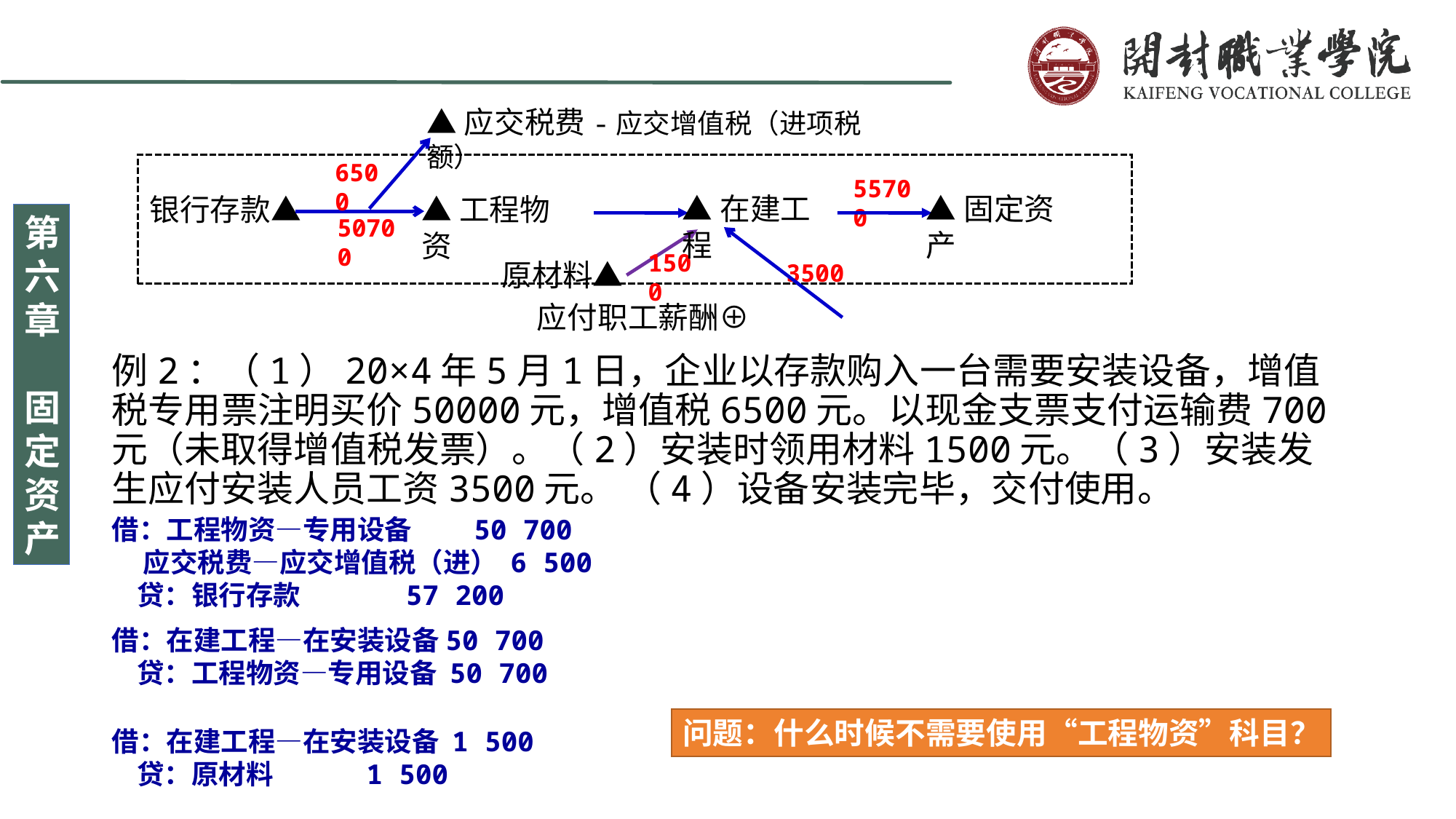

▲应交税费-应交增值税（进项税额）
6500

55700
▲在建工程
▲固定资产
银行存款▲
▲工程物资
50700

1500
原材料▲
3500
应付职工薪酬⊕
例2：（1）20×4年5月1日，企业以存款购入一台需要安装设备，增值税专用票注明买价50000元，增值税6500元。以现金支票支付运输费700元（未取得增值税发票）。（2）安装时领用材料1500元。（3）安装发生应付安装人员工资3500元。 （4）设备安装完毕，交付使用。

借：工程物资—专用设备         50 700
    应交税费—应交增值税（进） 6 500
   贷：银行存款                57 200
借：在建工程—在安装设备50 700
   贷：工程物资—专用设备 50 700
问题：什么时候不需要使用“工程物资”科目？
借：在建工程—在安装设备 1 500
   贷：原材料              1 500